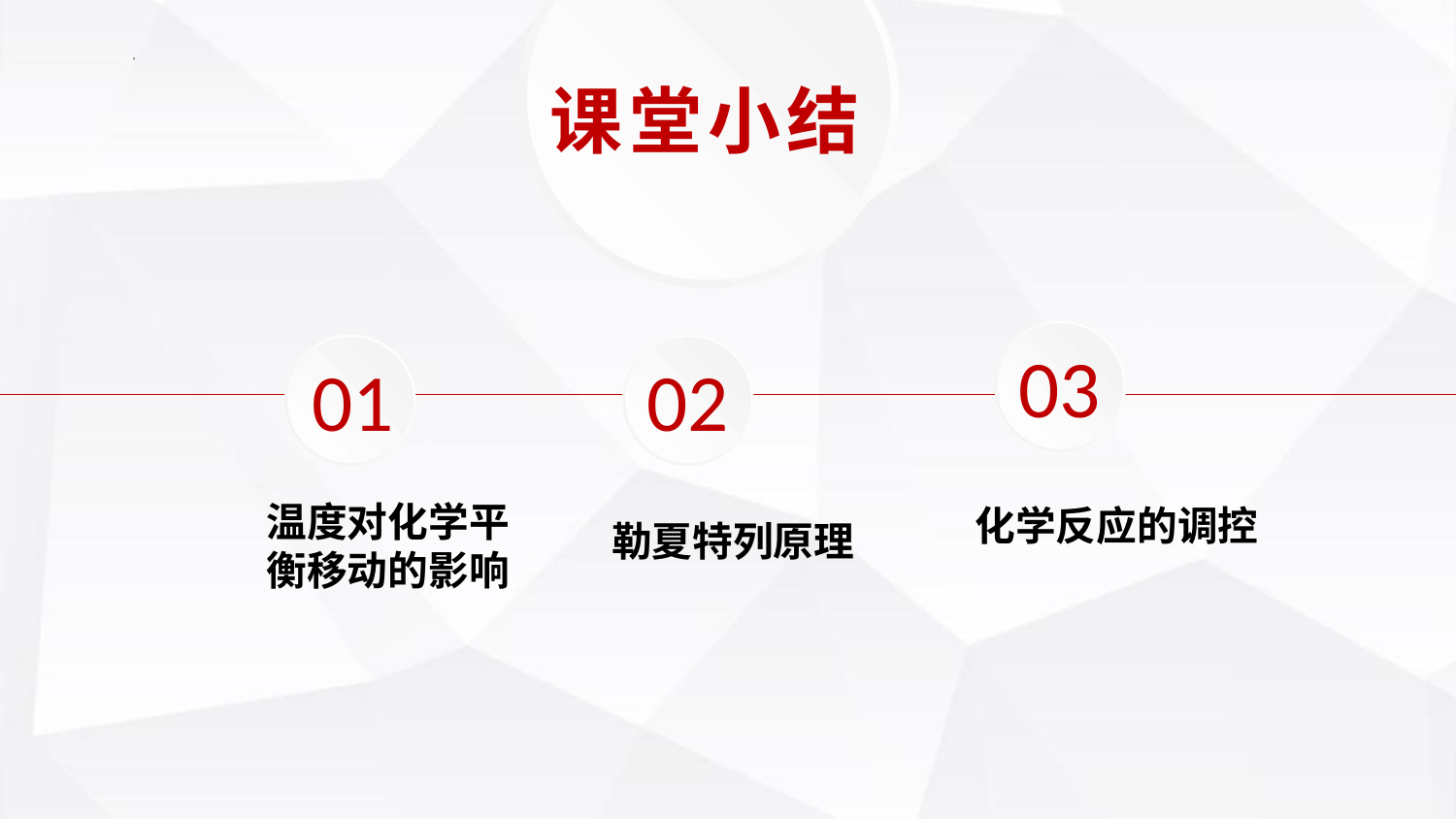

课堂小结

03

01
02
温度对化学平衡移动的影响
化学反应的调控
勒夏特列原理
延时符